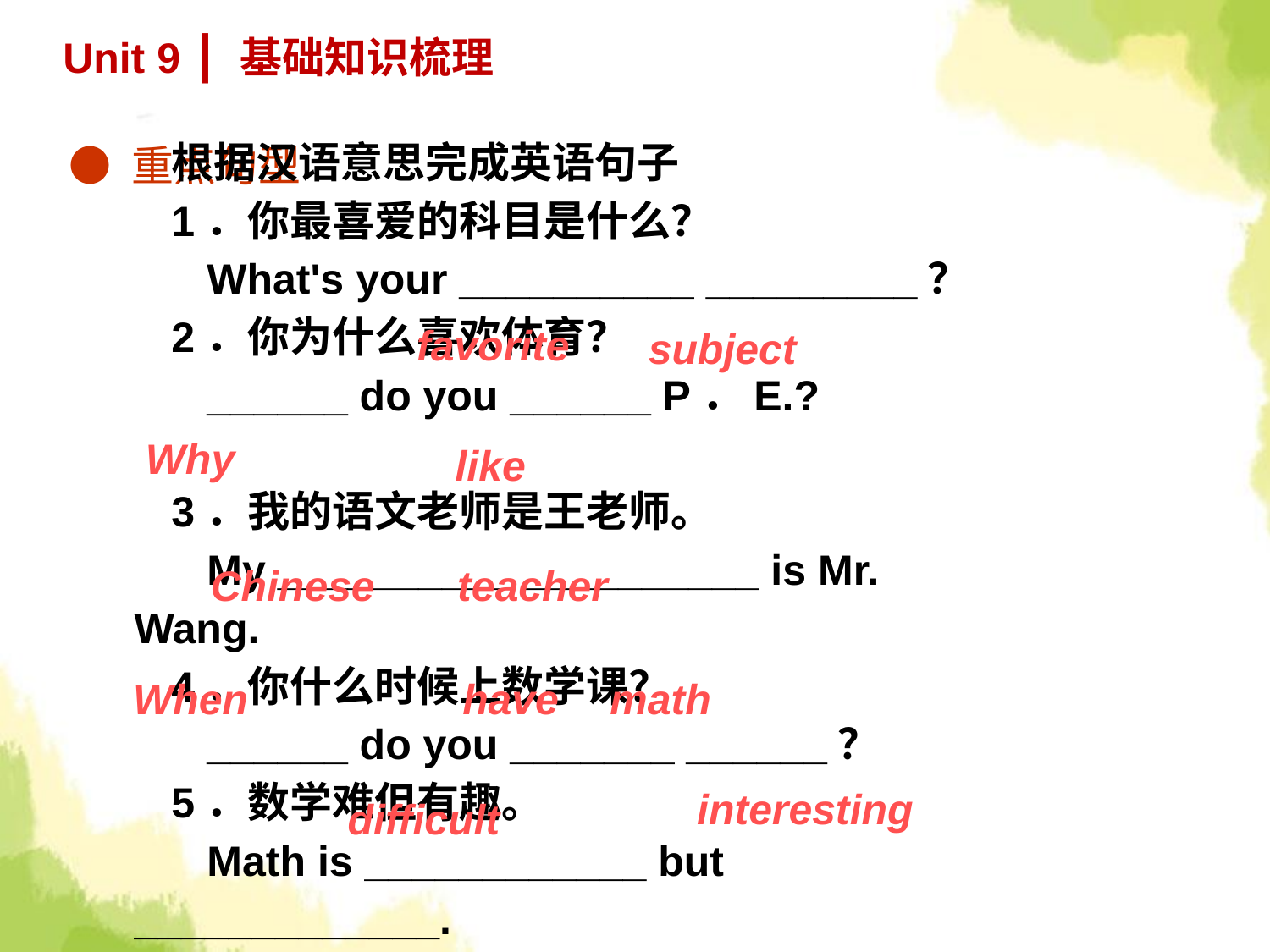

Unit 9 ┃ 基础知识梳理
● 重点句型
根据汉语意思完成英语句子
1．你最喜爱的科目是什么？
   What's your __________ _________？
2．你为什么喜欢体育？
   ______ do you ______ P．E.?
3．我的语文老师是王老师。
   My __________ __________ is Mr. Wang.
4．你什么时候上数学课？
   ______ do you _______ ______？
5．数学难但有趣。
   Math is ____________ but _____________.
favorite
subject
Why
like
Chinese
teacher
When
have
math
interesting
difficult